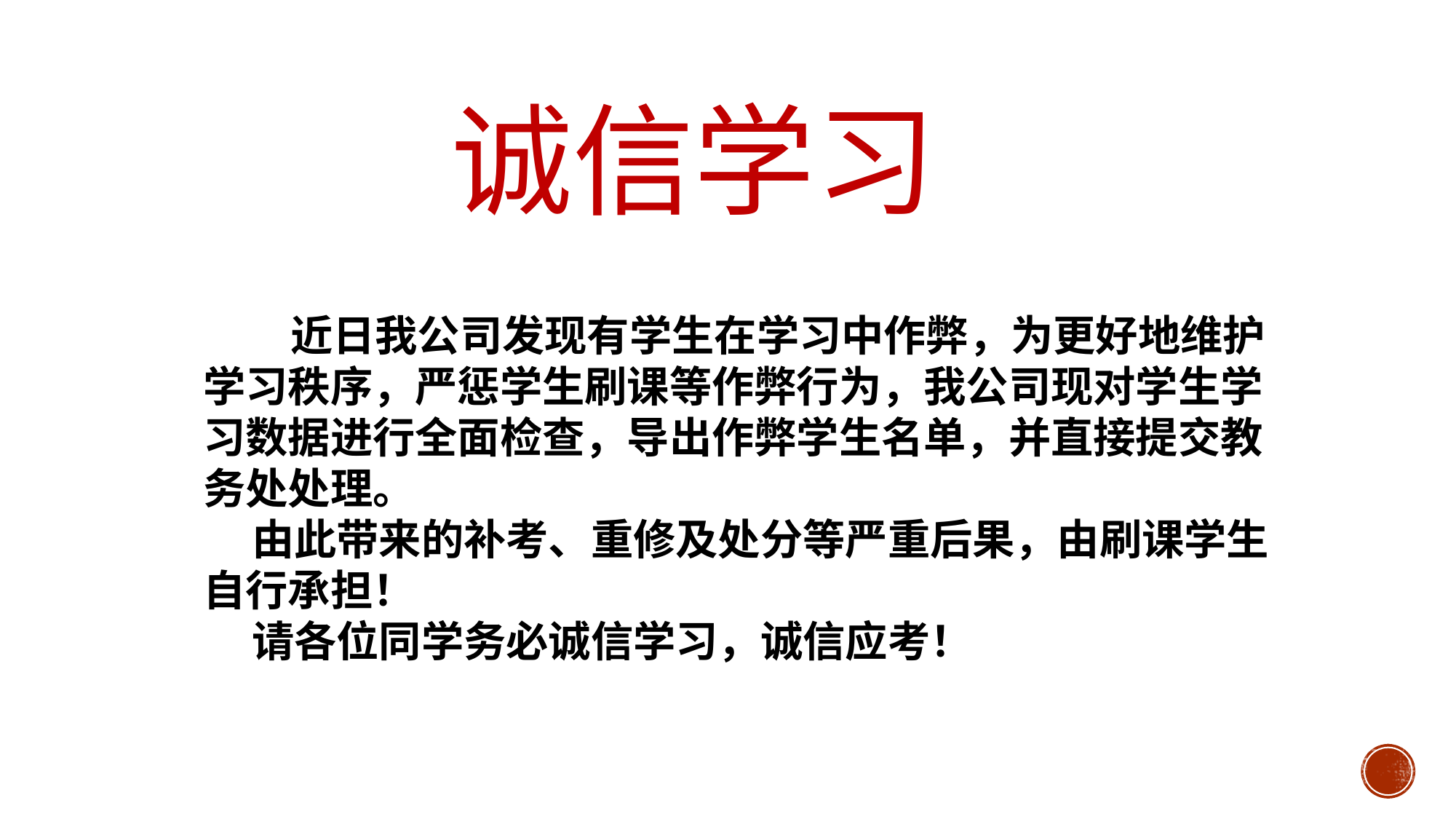

诚信学习
        近日我公司发现有学生在学习中作弊，为更好地维护学习秩序，严惩学生刷课等作弊行为，我公司现对学生学习数据进行全面检查，导出作弊学生名单，并直接提交教务处处理。
    由此带来的补考、重修及处分等严重后果，由刷课学生自行承担！
    请各位同学务必诚信学习，诚信应考！